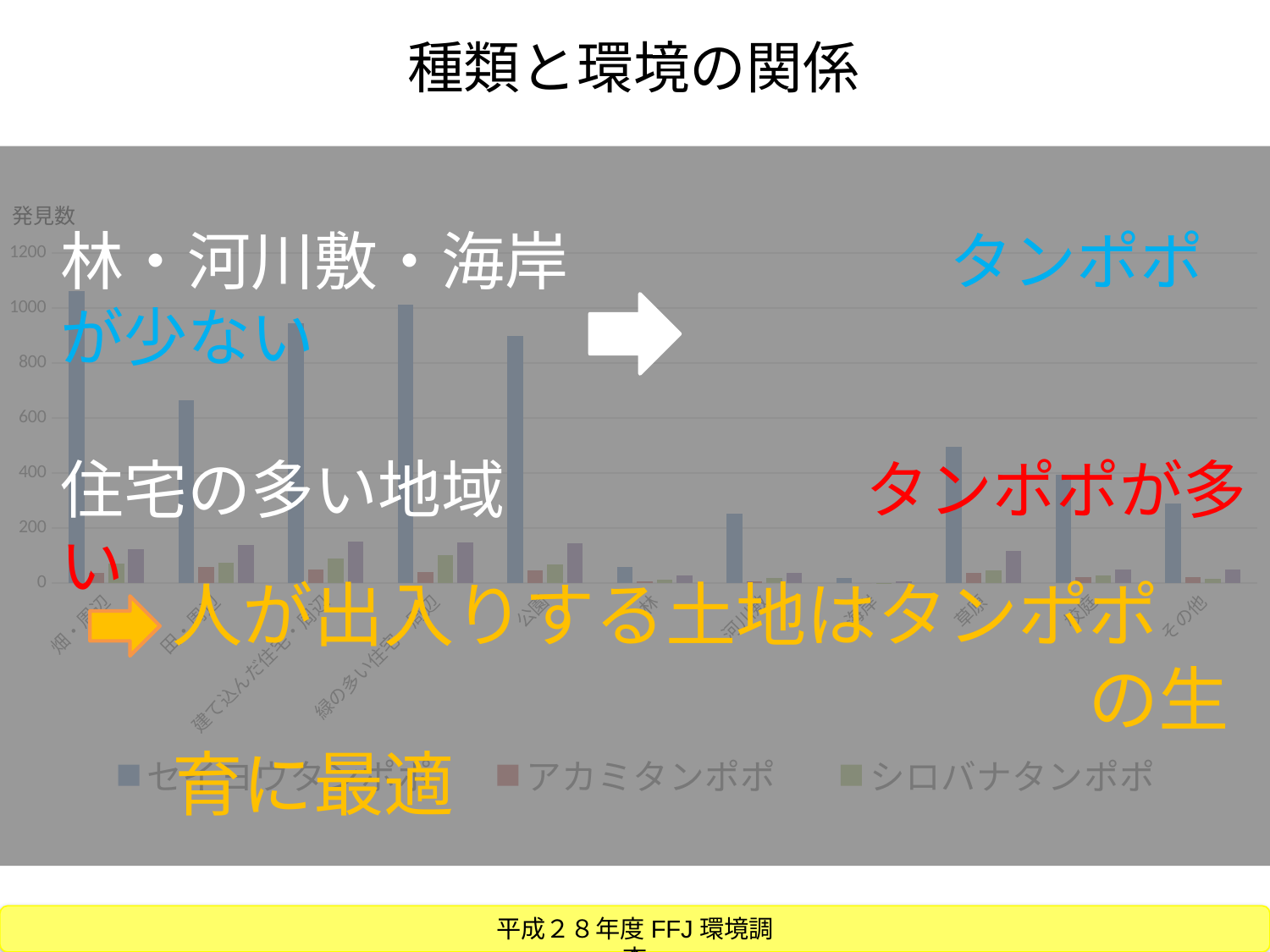

種類と環境の関係

林・河川敷・海岸　　　　　　タンポポが少ない

住宅の多い地域　　　　　   タンポポが多い

人が出入りする土地はタンポポ
　　　　　　　　　　　　　の生育に最適

### Chart

| Category | セイヨウタンポポ | アカミタンポポ | シロバナタンポポ | カントウタンポポ |
|---|---|---|---|---|
| 畑・周辺 | 1061.0 | 36.0 | 70.0 | 123.0 |
| 田・周辺 | 664.0 | 58.0 | 75.0 | 139.0 |
| 建て込んだ住宅・周辺 | 945.0 | 50.0 | 91.0 | 150.0 |
| 緑の多い住宅・周辺 | 1011.0 | 41.0 | 103.0 | 147.0 |
| 公園 | 899.0 | 47.0 | 67.0 | 144.0 |
| 林 | 58.0 | 5.0 | 14.0 | 27.0 |
| 河川敷 | 252.0 | 7.0 | 18.0 | 37.0 |
| 海岸 | 20.0 | 0.0 | 1.0 | 6.0 |
| 草原 | 496.0 | 36.0 | 45.0 | 117.0 |
| 校庭 | 393.0 | 21.0 | 29.0 | 48.0 |
| その他 | 289.0 | 22.0 | 15.0 | 50.0 |
発見数

平成２８年度FFJ環境調査